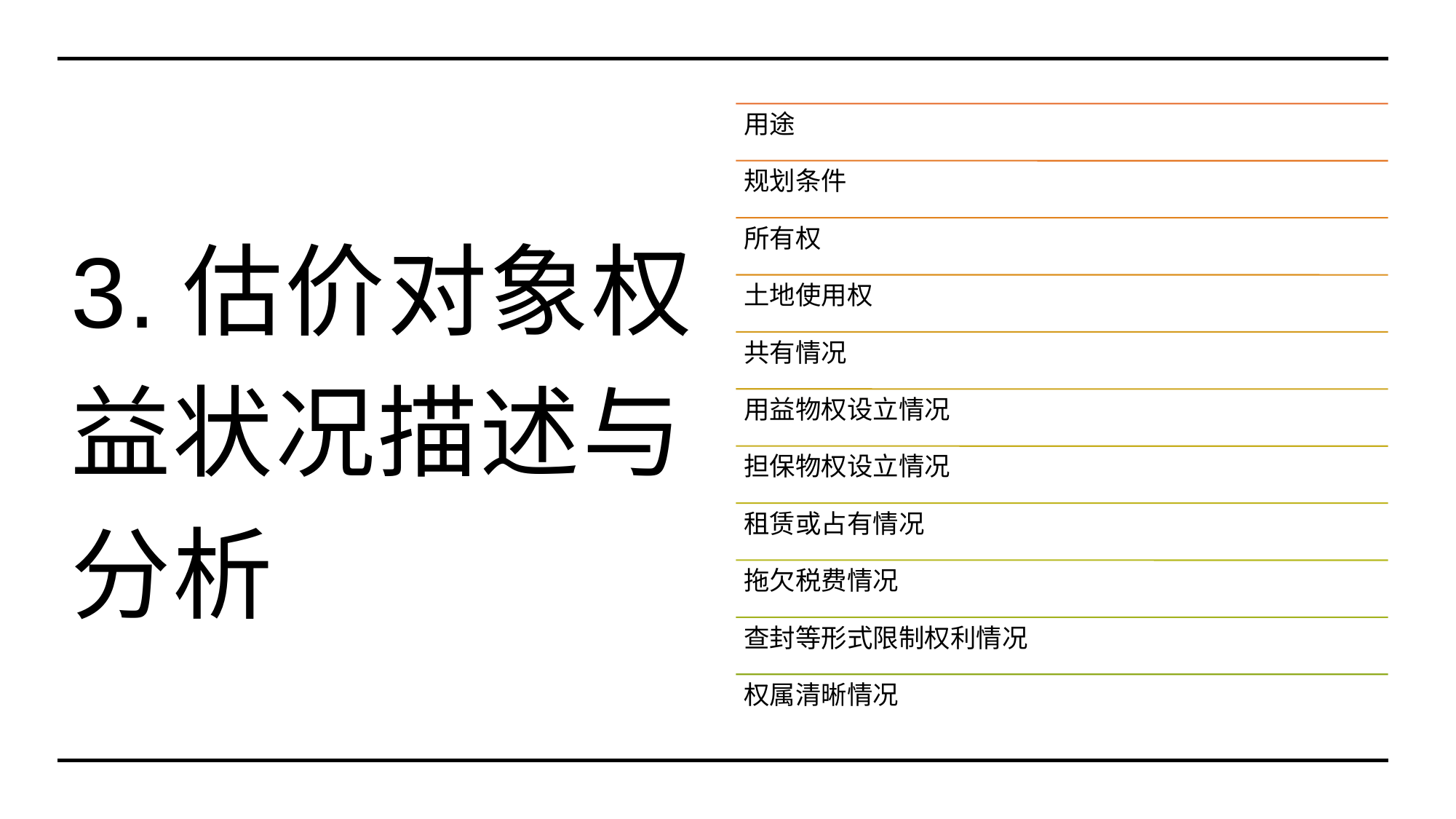

用途
规划条件
所有权
土地使用权
共有情况
用益物权设立情况
担保物权设立情况
租赁或占有情况
拖欠税费情况
查封等形式限制权利情况
权属清晰情况
# 3.估价对象权益状况描述与分析